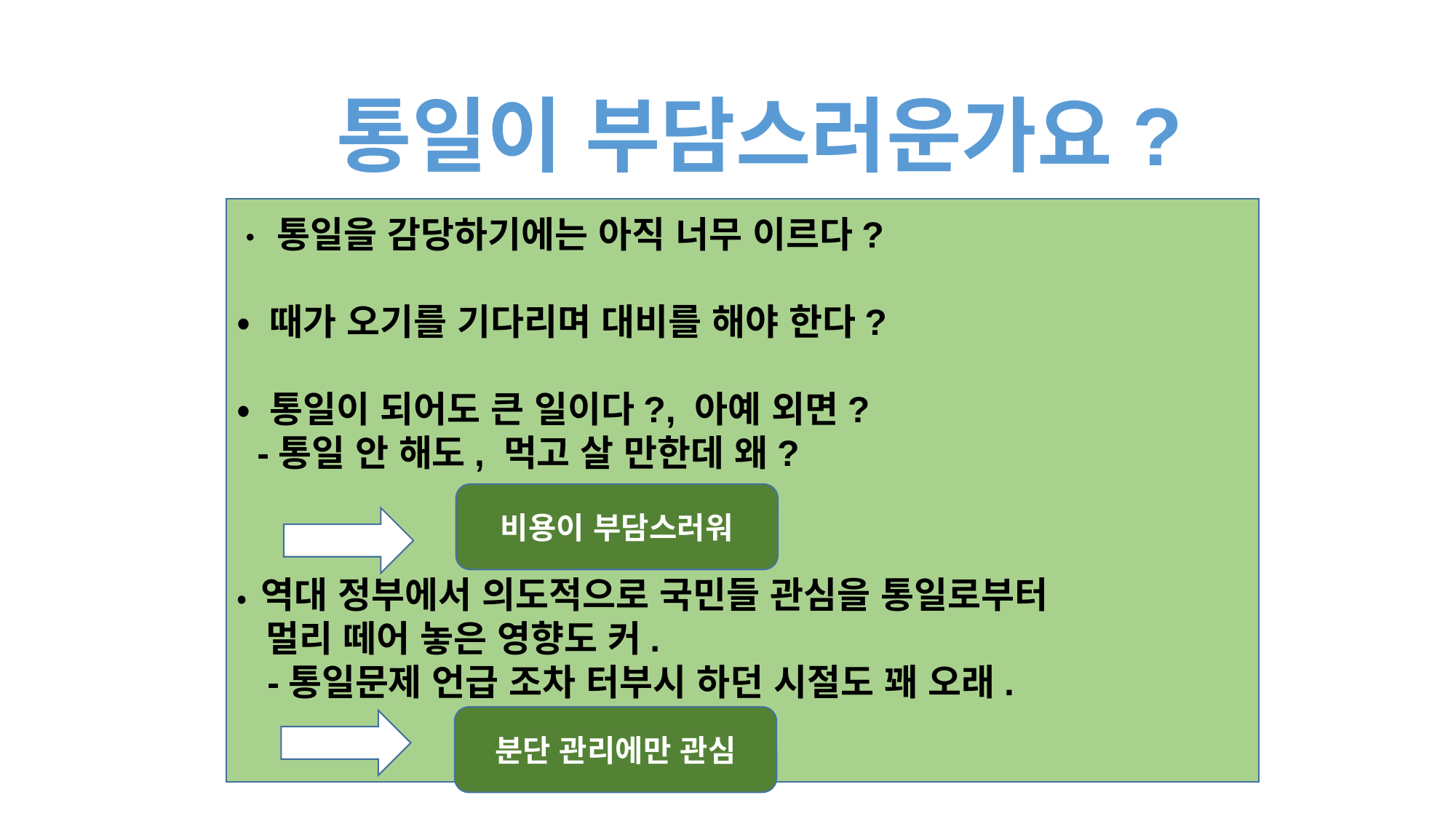

통일이 부담스러운가요?
• 통일을 감당하기에는 아직 너무 이르다?

• 때가 오기를 기다리며 대비를 해야 한다?

• 통일이 되어도 큰 일이다?, 아예 외면?
  -통일 안 해도, 먹고 살 만한데 왜?

• 역대 정부에서 의도적으로 국민들 관심을 통일로부터
  멀리 떼어 놓은 영향도 커.
   -통일문제 언급 조차 터부시 하던 시절도 꽤 오래.

비용이 부담스러워

분단 관리에만 관심